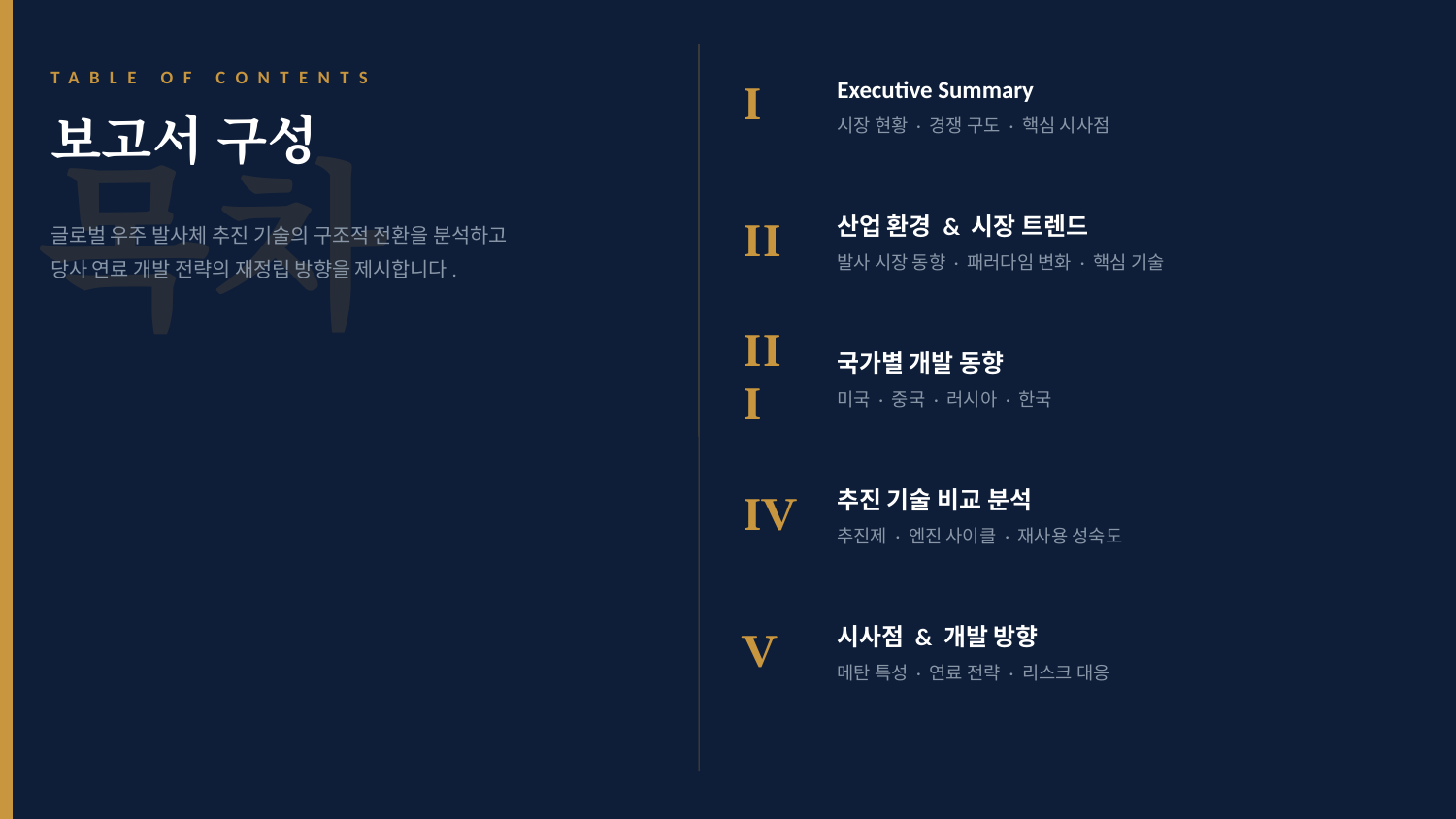

목차
TABLE OF CONTENTS
I
Executive Summary
보고서 구성
시장 현황 · 경쟁 구도 · 핵심 시사점
글로벌 우주 발사체 추진 기술의 구조적 전환을 분석하고
당사 연료 개발 전략의 재정립 방향을 제시합니다.
II
산업 환경 & 시장 트렌드
발사 시장 동향 · 패러다임 변화 · 핵심 기술
III
국가별 개발 동향
미국 · 중국 · 러시아 · 한국
IV
추진 기술 비교 분석
추진제 · 엔진 사이클 · 재사용 성숙도
V
시사점 & 개발 방향
메탄 특성 · 연료 전략 · 리스크 대응